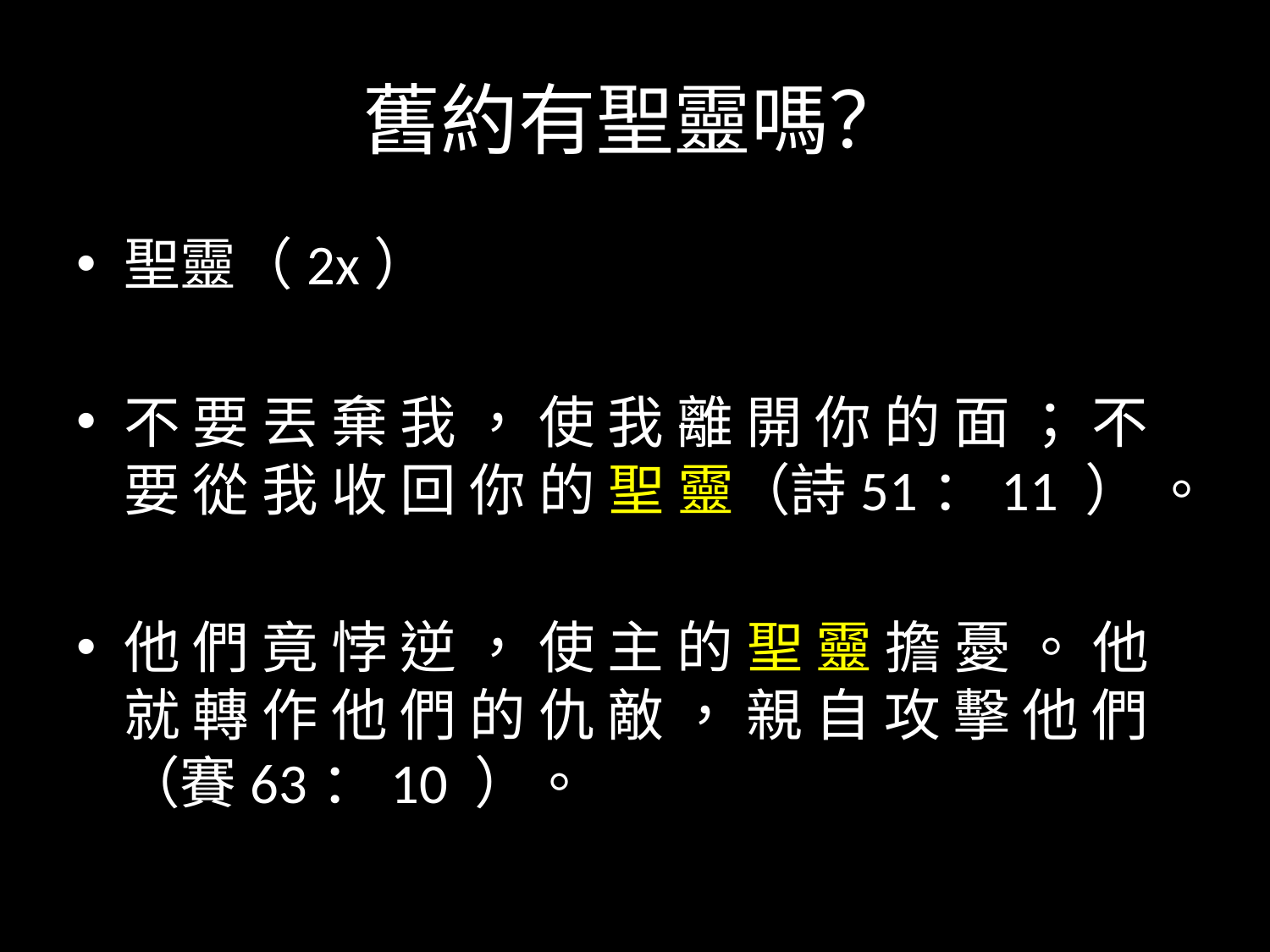

# 舊約有聖靈嗎？
聖靈（2x）

不 要 丟 棄 我 ， 使 我 離 開 你 的 面 ； 不 要 從 我 收 回 你 的 聖 靈（詩51：11 ） 。

他 們 竟 悖 逆 ， 使 主 的 聖 靈 擔 憂 。 他 就 轉 作 他 們 的 仇 敵 ， 親 自 攻 擊 他 們 （賽63：10 ）。